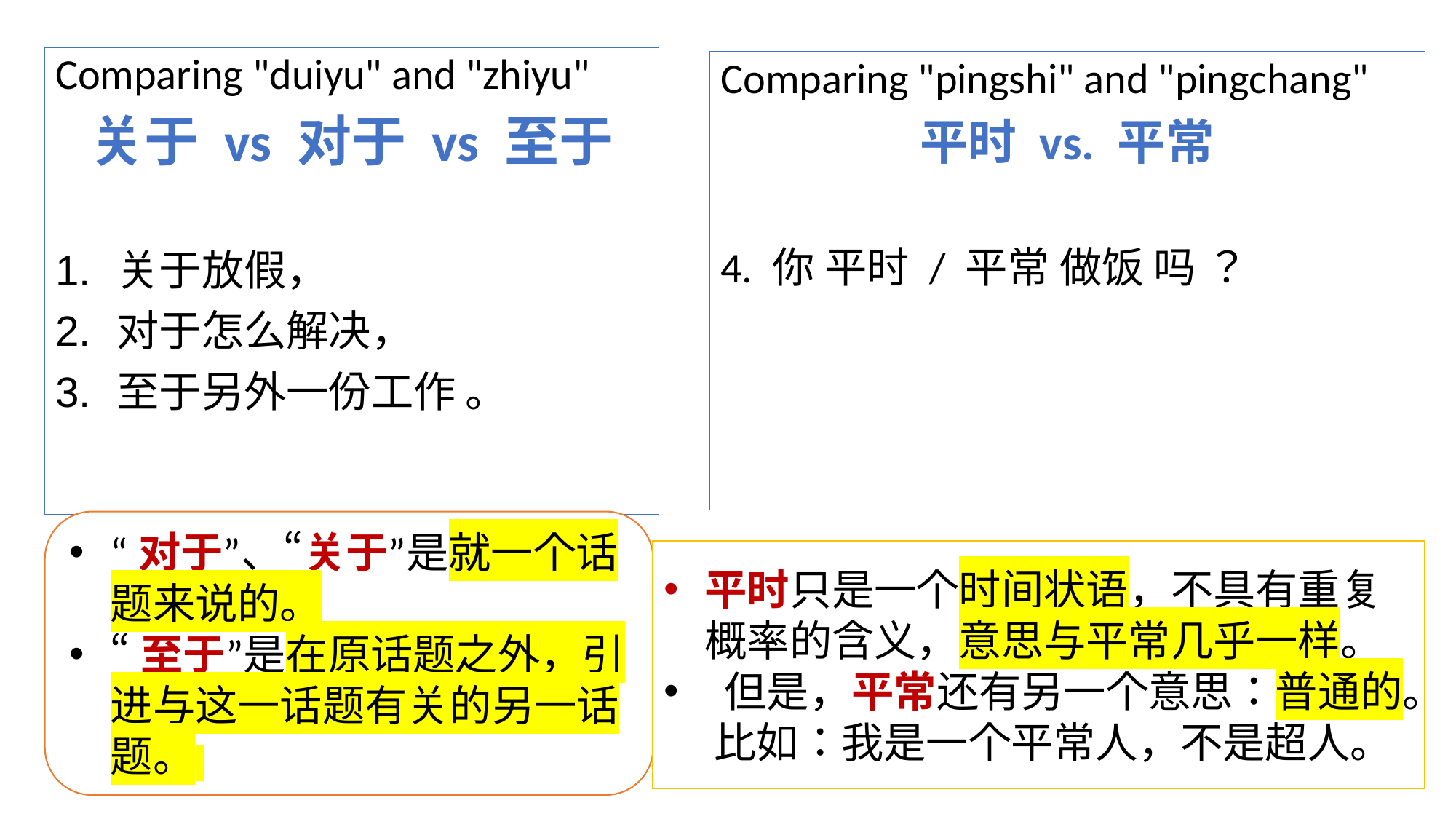

Comparing "duiyu" and "zhiyu"
关于 vs 对于 vs 至于

关于放假，
对于怎么解决，
至于另外一份工作 。

Comparing "pingshi" and "pingchang"
平时 vs. 平常

4. 你 平时 / 平常 做饭 吗 ？

“对于”、“关于”是就一个话题来说的。
“至于”是在原话题之外，引进与这一话题有关的另一话题。
平时只是一个时间状语，不具有重复概率的含义，意思与平常几乎一样。
 但是，平常还有另一个意思：普通的。 比如：我是一个平常人，不是超人。